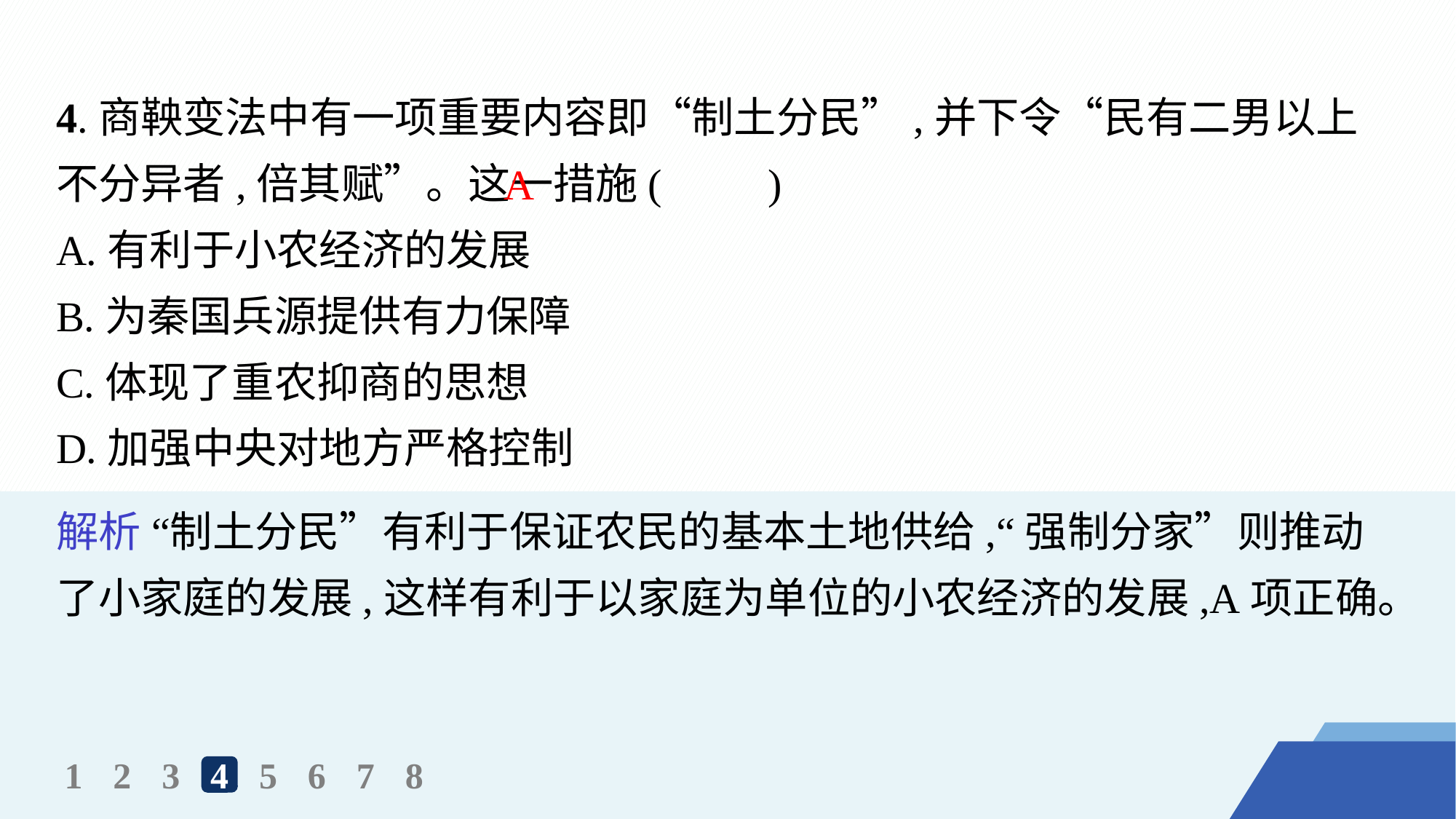

4.商鞅变法中有一项重要内容即“制土分民”,并下令“民有二男以上不分异者,倍其赋”。这一措施(　　)
A.有利于小农经济的发展
B.为秦国兵源提供有力保障
C.体现了重农抑商的思想
D.加强中央对地方严格控制
A
解析 “制土分民”有利于保证农民的基本土地供给,“强制分家”则推动了小家庭的发展,这样有利于以家庭为单位的小农经济的发展,A项正确。
1
2
3
4
5
6
7
8